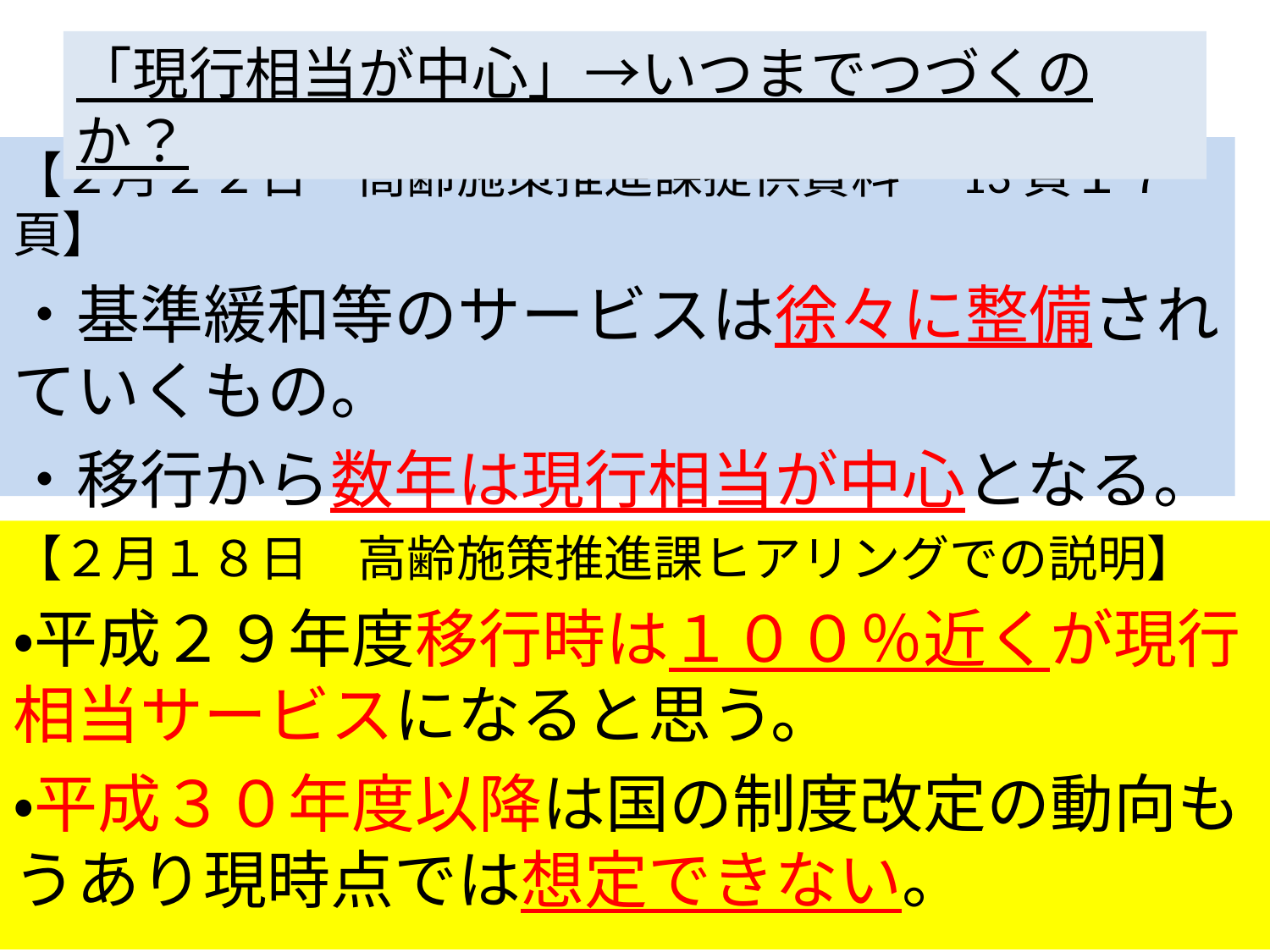

「現行相当が中心」→いつまでつづくのか？
【２月２２日　高齢施策推進課提供資料　13頁１７頁】
・基準緩和等のサービスは徐々に整備されていくもの。
・移行から数年は現行相当が中心となる。

【２月１８日　高齢施策推進課ヒアリングでの説明】
・平成２９年度移行時は１００％近くが現行相当サービスになると思う。
・平成３０年度以降は国の制度改定の動向もうあり現時点では想定できない。